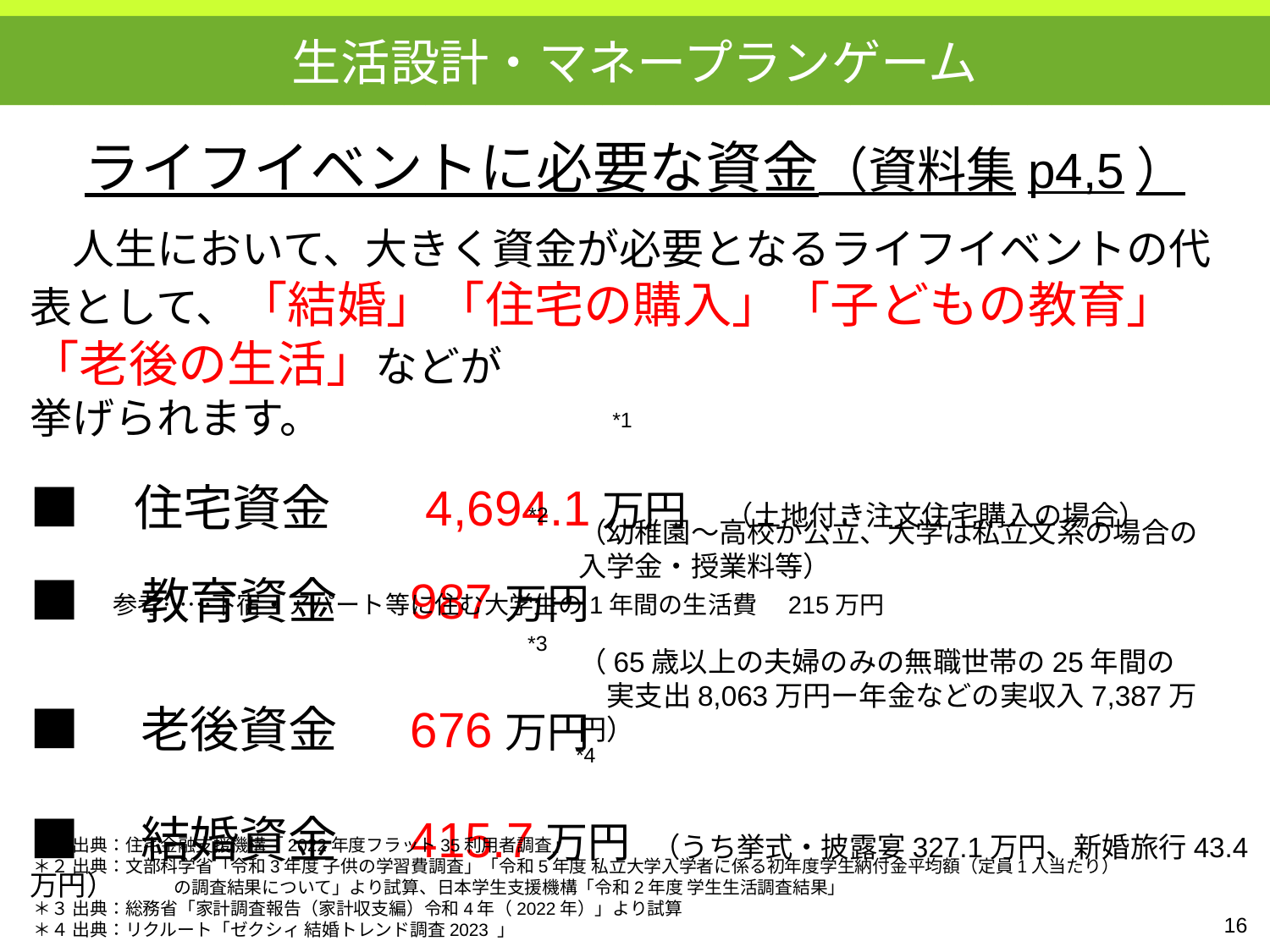

生活設計・マネープランゲーム
ライフイベントに必要な資金（資料集p4,5）
　人生において、大きく資金が必要となるライフイベントの代表として、「結婚」「住宅の購入」「子どもの教育」「老後の生活」などが
挙げられます。

■　住宅資金　　4,694.1万円 　（土地付き注文住宅購入の場合）

■　教育資金　 987万円

■　老後資金　 676万円

■　結婚資金　 415.7万円  （うち挙式・披露宴327.1万円、新婚旅行43.4万円）
*1
*2
（幼稚園～高校が公立、大学は私立文系の場合の
入学金・授業料等）
参考……下宿・アパート等に住む大学生の1年間の生活費　215万円
*3
（65歳以上の夫婦のみの無職世帯の25年間の
　実支出8,063万円ー年金などの実収入7,387万円）
*4
＊１ 出典：住宅金融支援機構「2022年度フラット35利用者調査」
＊２ 出典：文部科学省「令和3年度 子供の学習費調査」「令和5年度 私立大学入学者に係る初年度学生納付金平均額（定員1人当たり）
　　　　　　　　の調査結果について」より試算、日本学生支援機構「令和2年度 学生生活調査結果」
＊３ 出典：総務省「家計調査報告（家計収支編）令和4年（2022年）」より試算
＊４ 出典：リクルート「ゼクシィ 結婚トレンド調査2023 」
16